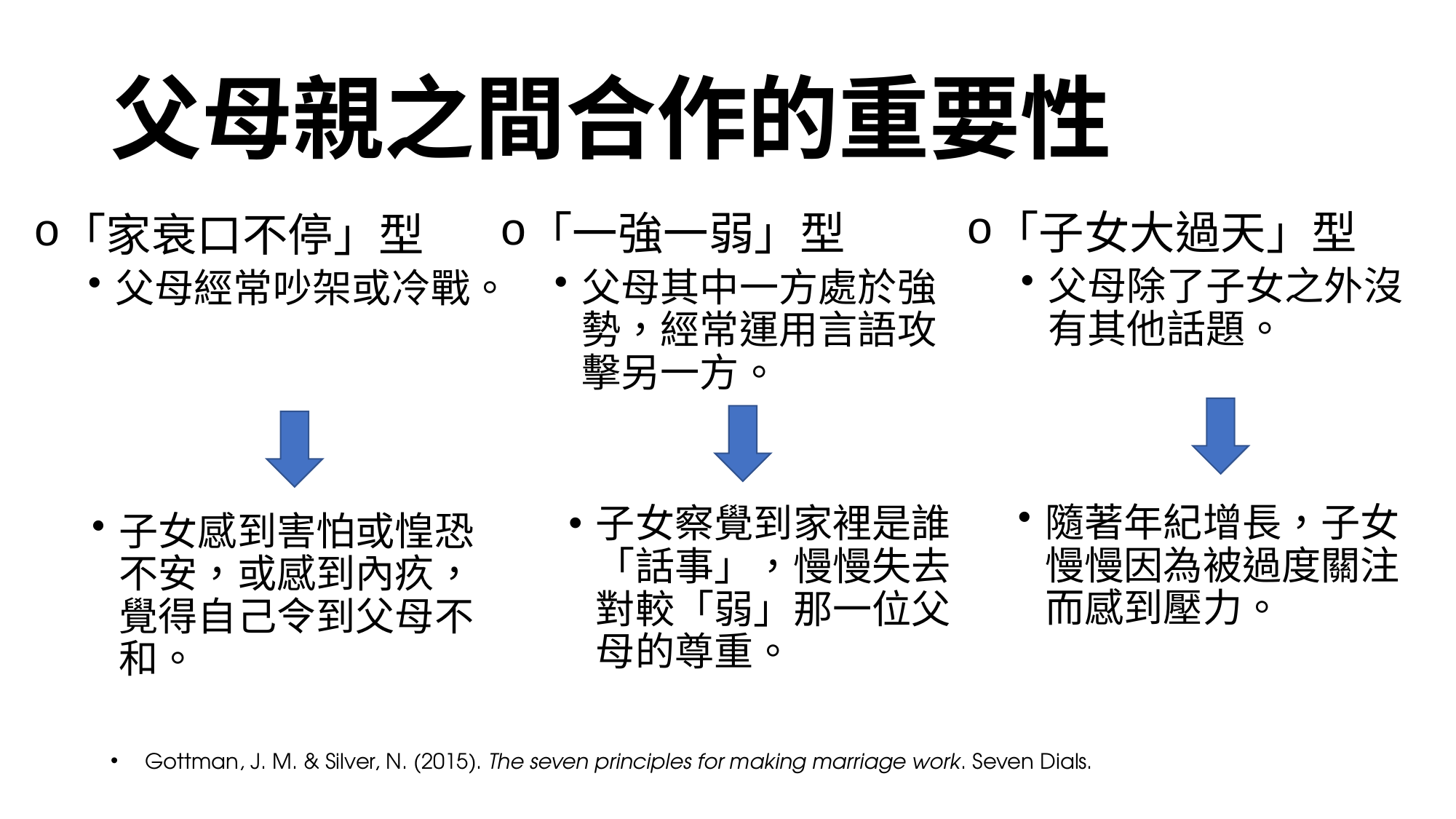

# 父母親之間合作的重要性
「子女大過天」型
父母除了子女之外沒有其他話題。
「一強一弱」型
父母其中一方處於強勢，經常運用言語攻擊另一方。
「家衰口不停」型
父母經常吵架或冷戰。

隨著年紀增長，子女慢慢因為被過度關注而感到壓力。

子女察覺到家裡是誰「話事」，慢慢失去對較「弱」那一位父母的尊重。

子女感到害怕或惶恐不安，或感到內疚，覺得自己令到父母不和。
Gottman, J. M. & Silver, N. (2015). The seven principles for making marriage work. Seven Dials.